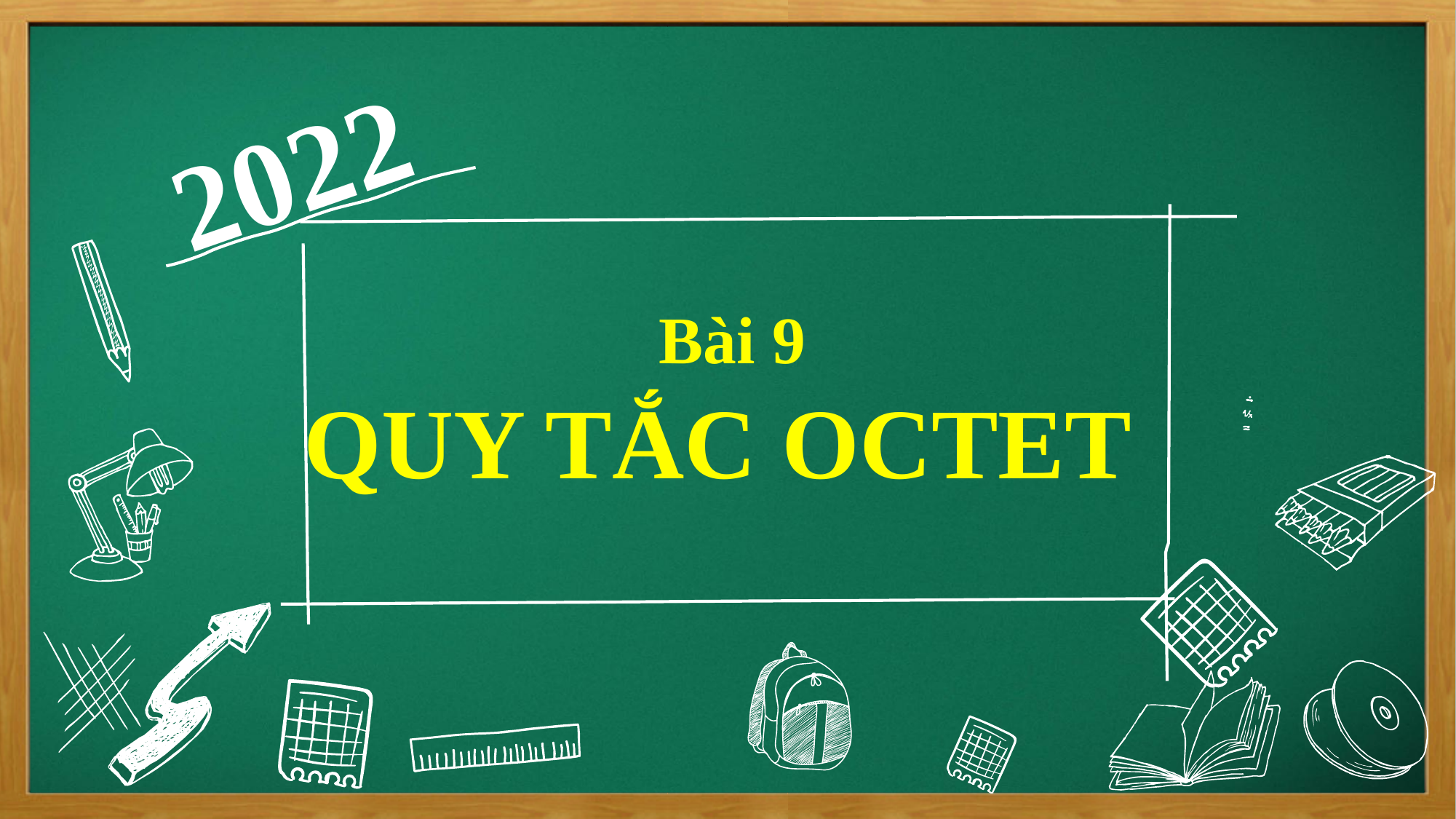

2022

点击添加文本

Bài 9
点击添加文本
QUY TẮC OCTET

点击添加文本

点击添加文本